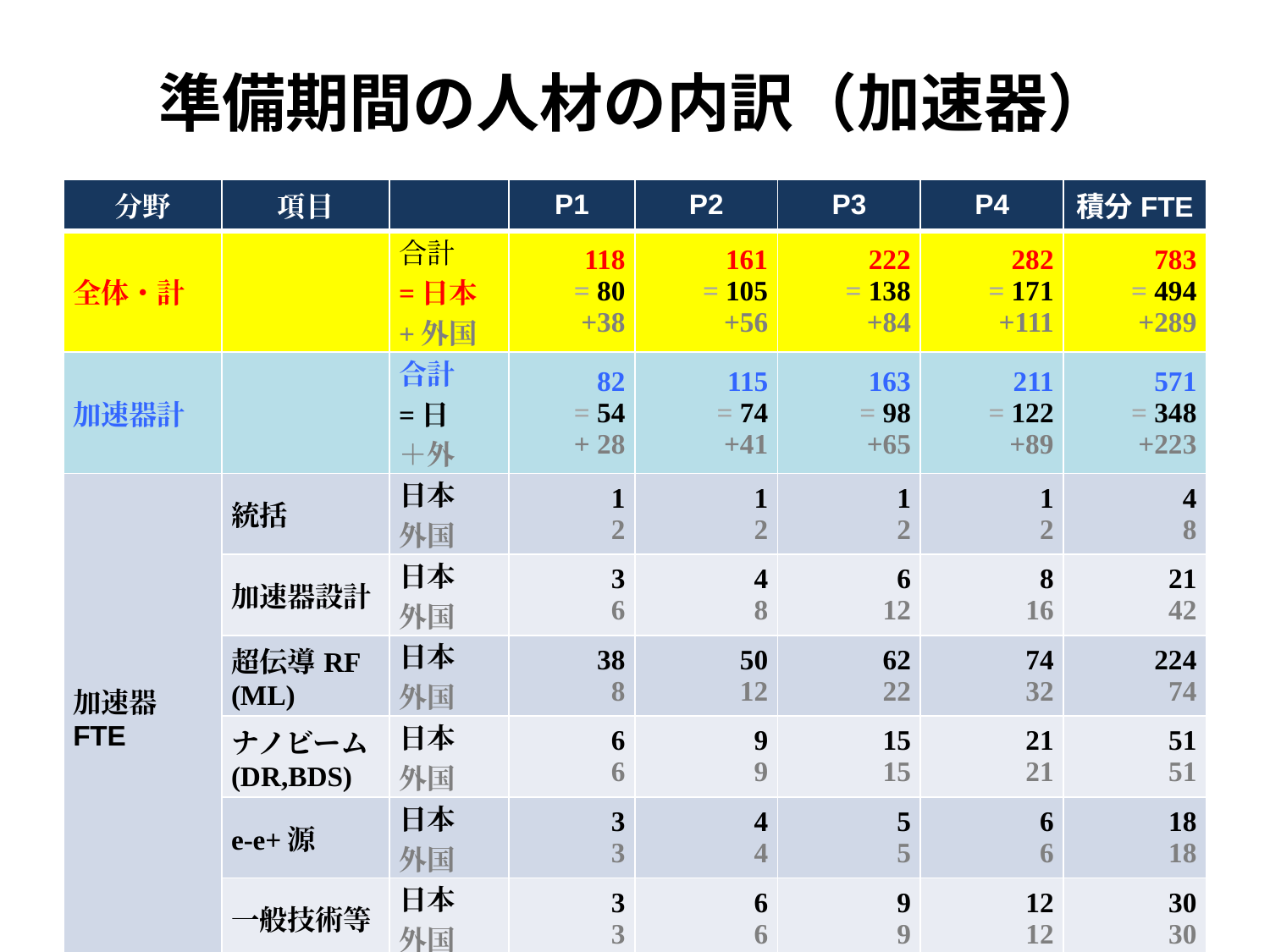

# 準備期間の人材の内訳（加速器）
| 分野 | 項目 |  | P1 | P2 | P3 | P4 | 積分FTE |
| --- | --- | --- | --- | --- | --- | --- | --- |
| 全体・計 |  | 合計 =日本 +外国 | 118 = 80 +38 | 161 = 105 +56 | 222 = 138 +84 | 282 = 171 +111 | 783 = 494 +289 |
| 加速器計 |  | 合計 =日 ＋外 | 82 = 54 + 28 | 115 = 74 +41 | 163 = 98 +65 | 211 = 122 +89 | 571 = 348 +223 |
| 加速器FTE | 統括 | 日本 外国 | 1 2 | 1 2 | 1 2 | 1 2 | 4 8 |
|  | 加速器設計 | 日本 外国 | 3 6 | 4 8 | 6 12 | 8 16 | 21 42 |
|  | 超伝導RF (ML) | 日本 外国 | 38 8 | 50 12 | 62 22 | 74 32 | 224 74 |
|  | ナノビーム (DR,BDS) | 日本 外国 | 6 6 | 9 9 | 15 15 | 21 21 | 51 51 |
|  | e-e+源 | 日本 外国 | 3 3 | 4 4 | 5 5 | 6 6 | 18 18 |
|  | 一般技術等 | 日本 外国 | 3 3 | 6 6 | 9 9 | 12 12 | 30 30 |
AY-2015/11/17b
ILC加速器建設への人材
31